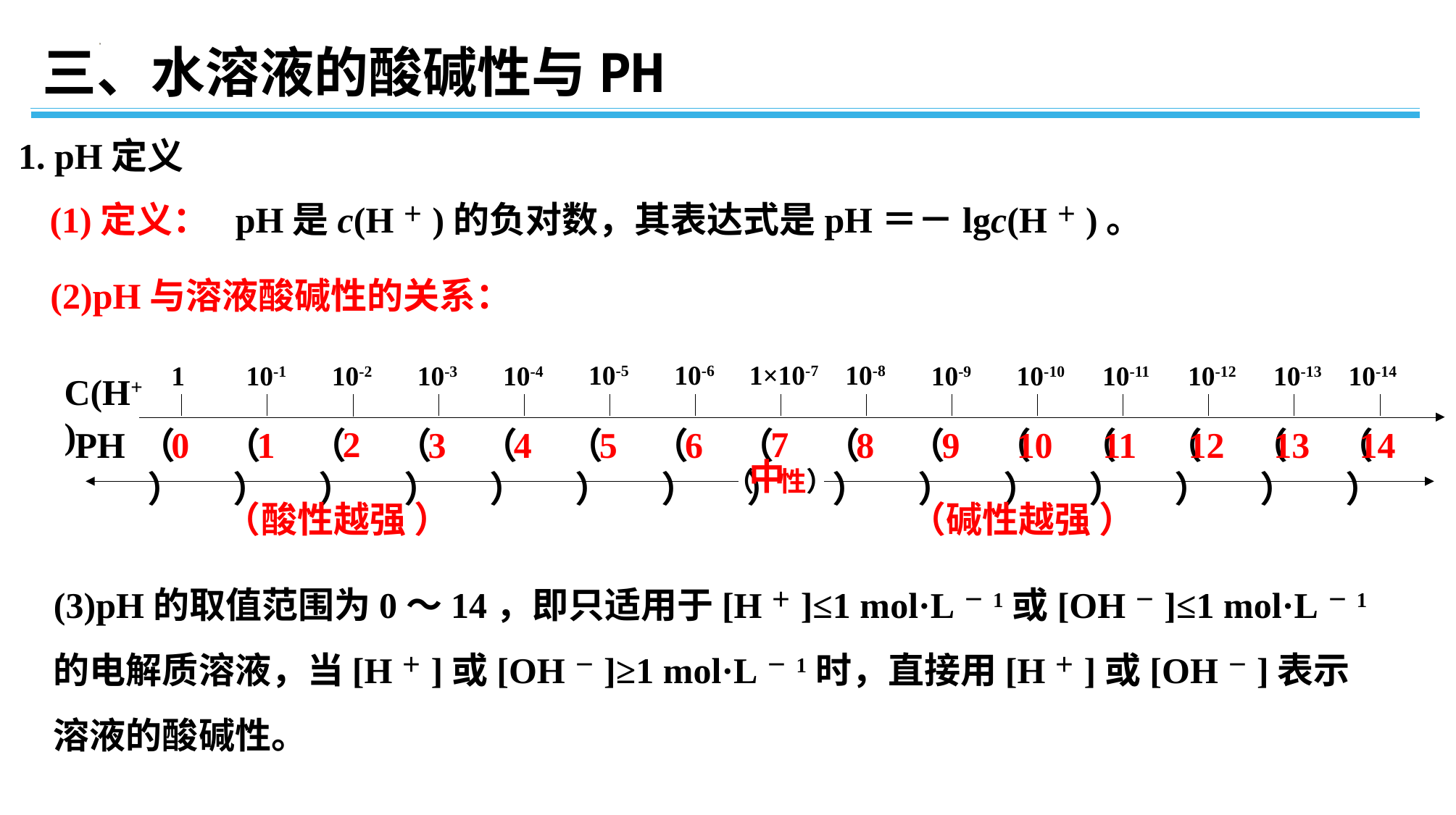

三、水溶液的酸碱性与PH
1. pH定义
(1)定义：
pH是c(H＋)的负对数，其表达式是pH＝－lgc(H＋)。
(2)pH与溶液酸碱性的关系：
10-5
10-6
1×10-7
10-8
1
10-1
10-2
10-3
10-4
10-9
10-10
10-11
10-12
10-13
10-14
（  ）
（  ）
（  ）
（  ）
（  ）
（  ）
（  ）
（  ）
（  ）
（  ）
（  ）
（  ）
（  ）
（  ）
（  ）
C(H+)
PH
2
7
0
1
3
4
5
6
8
9
10
11
12
13
14
中
（    性）
（酸性越强 ）
（碱性越强 ）
(3)pH的取值范围为0～14，即只适用于[H＋]≤1 mol·L－1或[OH－]≤1 mol·L－1的电解质溶液，当[H＋]或[OH－]≥1 mol·L－1时，直接用[H＋]或[OH－]表示溶液的酸碱性。